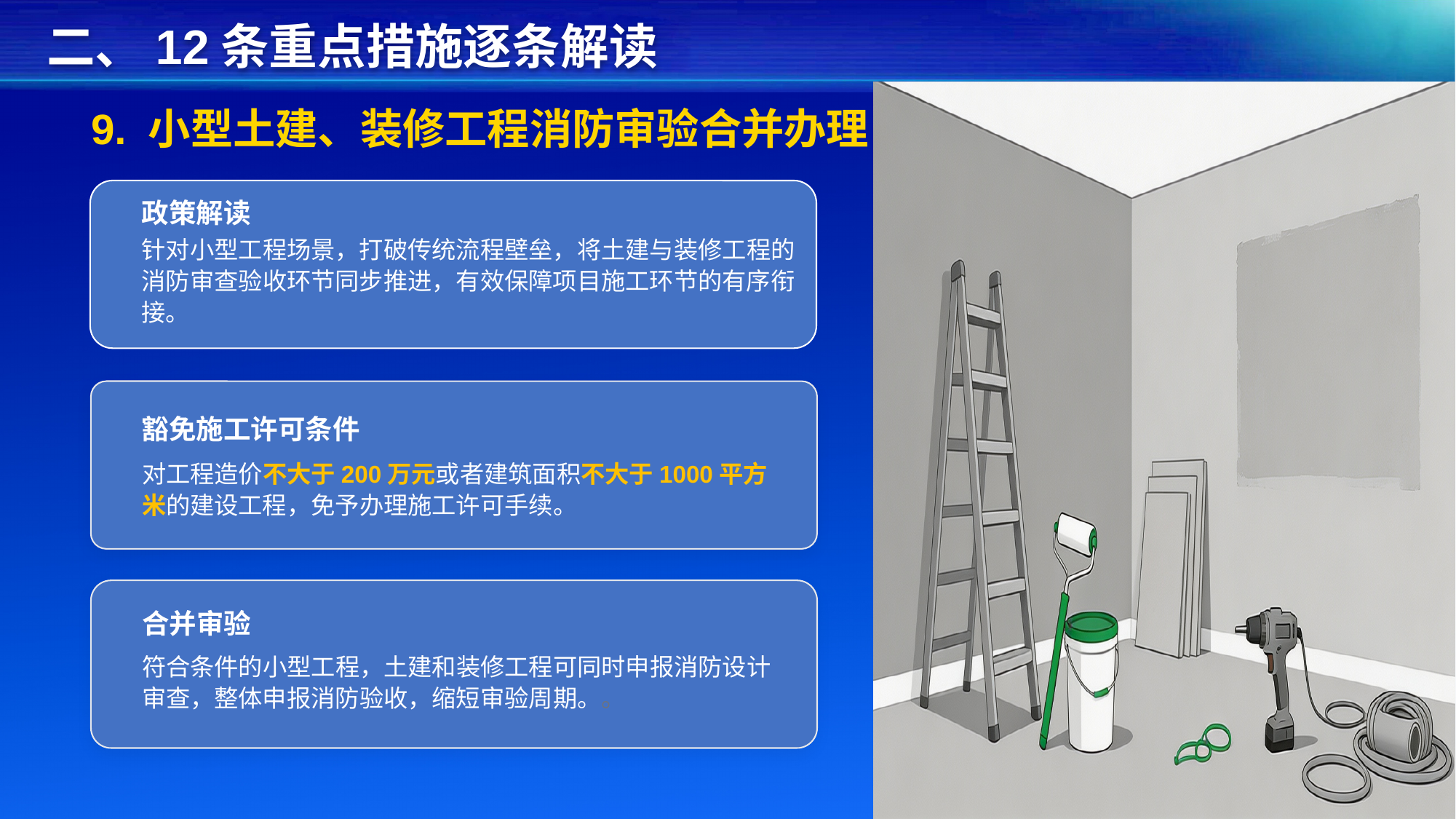

二、12条重点措施逐条解读
9. 小型土建、装修工程消防审验合并办理

政策解读
针对小型工程场景，打破传统流程壁垒，将土建与装修工程的消防审查验收环节同步推进，有效保障项目施工环节的有序衔接。

豁免施工许可条件
对工程造价不大于200万元或者建筑面积不大于1000平方米的建设工程，免予办理施工许可手续。

合并审验
符合条件的小型工程，土建和装修工程可同时申报消防设计审查，整体申报消防验收，缩短审验周期。。